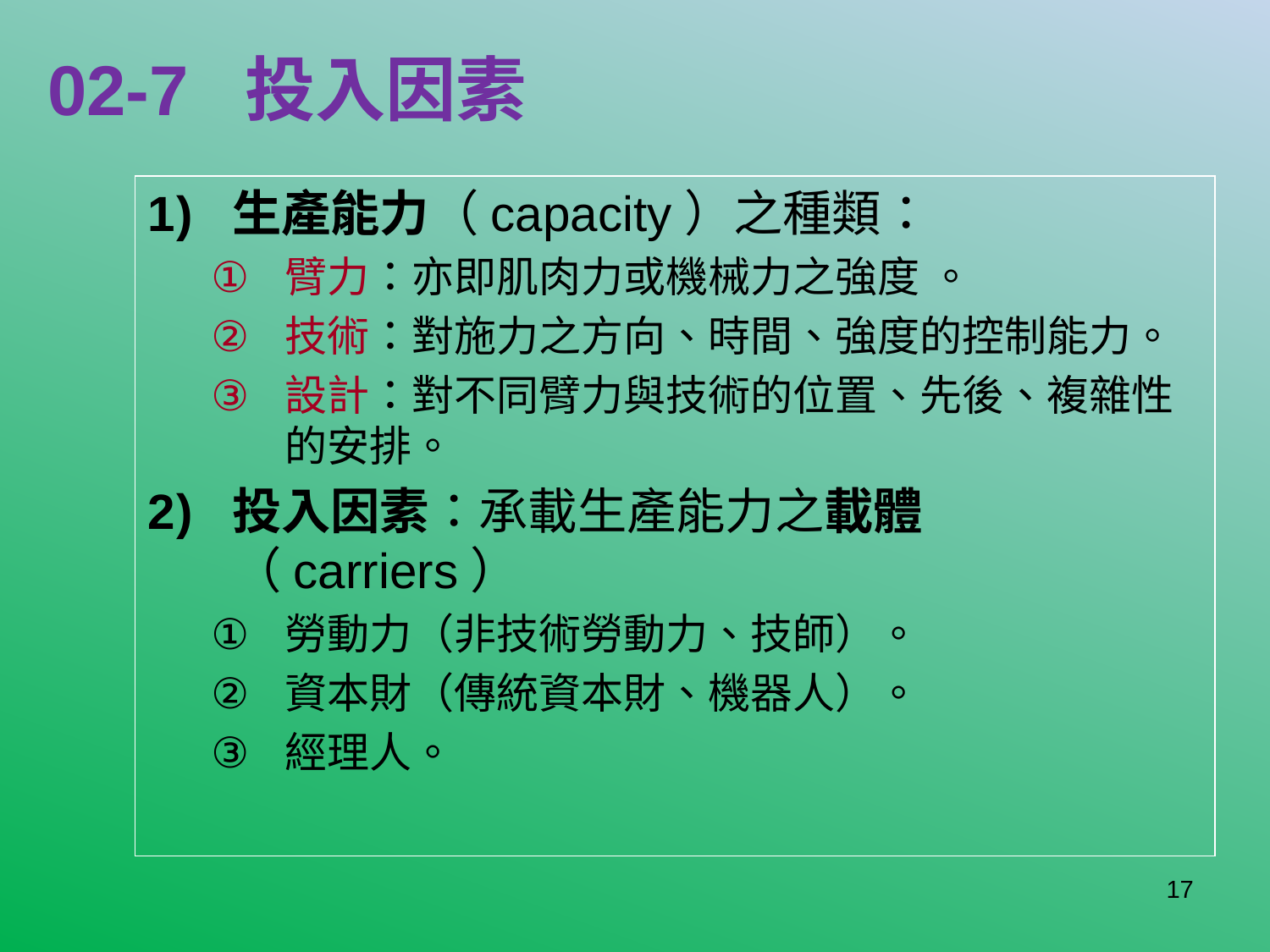

# 02-7  投入因素
生產能力（capacity）之種類：
臂力：亦即肌肉力或機械力之強度 。
技術：對施力之方向、時間、強度的控制能力。
設計：對不同臂力與技術的位置、先後、複雜性的安排。
投入因素：承載生產能力之載體（carriers）
勞動力（非技術勞動力、技師）。
資本財（傳統資本財、機器人）。
經理人。
17